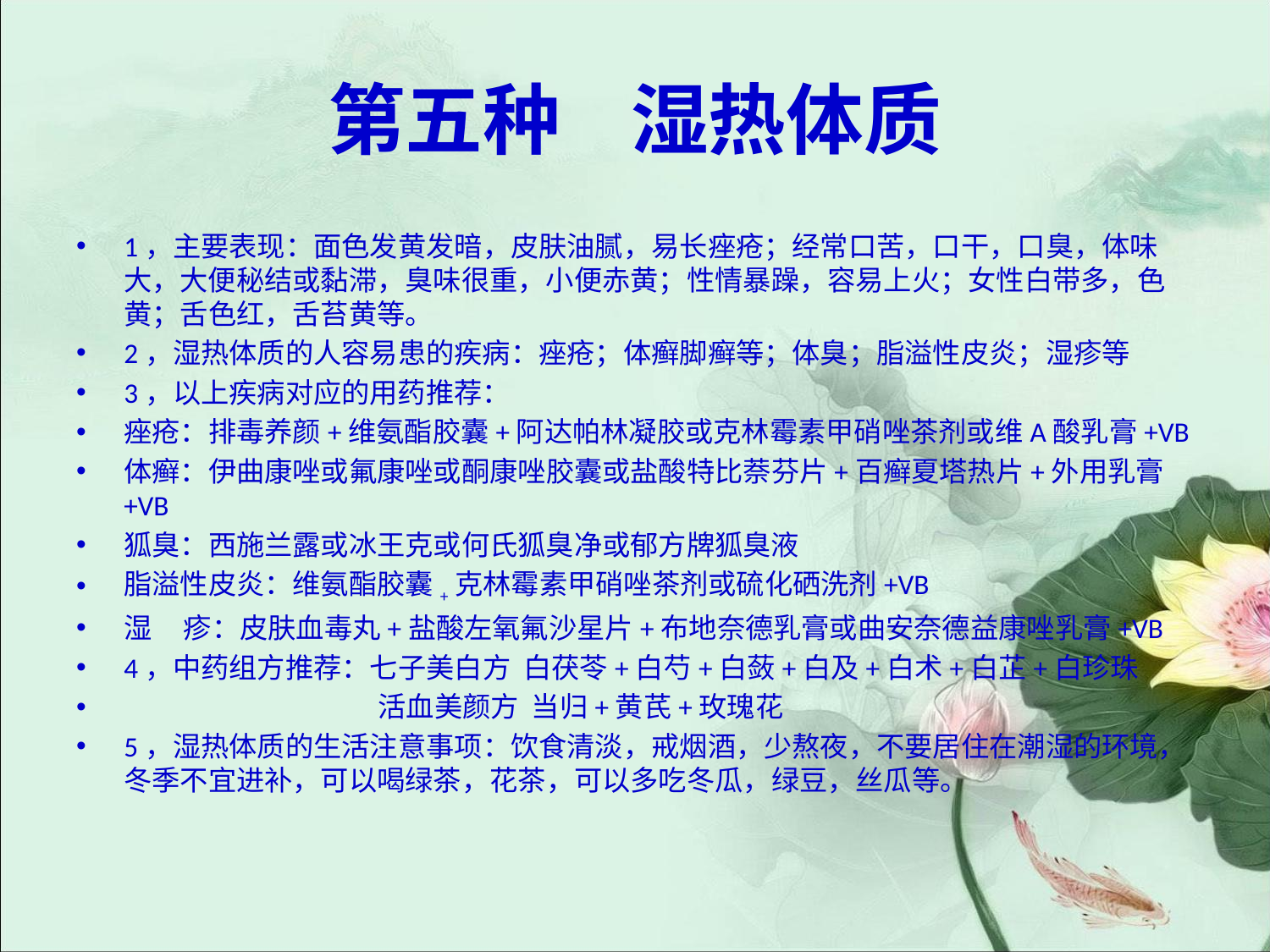

# 第五种    湿热体质
1，主要表现：面色发黄发暗，皮肤油腻，易长痤疮；经常口苦，口干，口臭，体味大，大便秘结或黏滞，臭味很重，小便赤黄；性情暴躁，容易上火；女性白带多，色黄；舌色红，舌苔黄等。
2，湿热体质的人容易患的疾病：痤疮；体癣脚癣等；体臭；脂溢性皮炎；湿疹等
3，以上疾病对应的用药推荐：
痤疮：排毒养颜+维氨酯胶囊+阿达帕林凝胶或克林霉素甲硝唑茶剂或维A酸乳膏+VB
体癣：伊曲康唑或氟康唑或酮康唑胶囊或盐酸特比萘芬片+百癣夏塔热片+外用乳膏+VB
狐臭：西施兰露或冰王克或何氏狐臭净或郁方牌狐臭液
脂溢性皮炎：维氨酯胶囊+克林霉素甲硝唑茶剂或硫化硒洗剂+VB
湿     疹：皮肤血毒丸+盐酸左氧氟沙星片+布地奈德乳膏或曲安奈德益康唑乳膏+VB
4，中药组方推荐：七子美白方  白茯苓+白芍+白蔹+白及+白术+白芷+白珍珠
                                       活血美颜方  当归+黄芪+玫瑰花
5，湿热体质的生活注意事项：饮食清淡，戒烟酒，少熬夜，不要居住在潮湿的环境，冬季不宜进补，可以喝绿茶，花茶，可以多吃冬瓜，绿豆，丝瓜等。